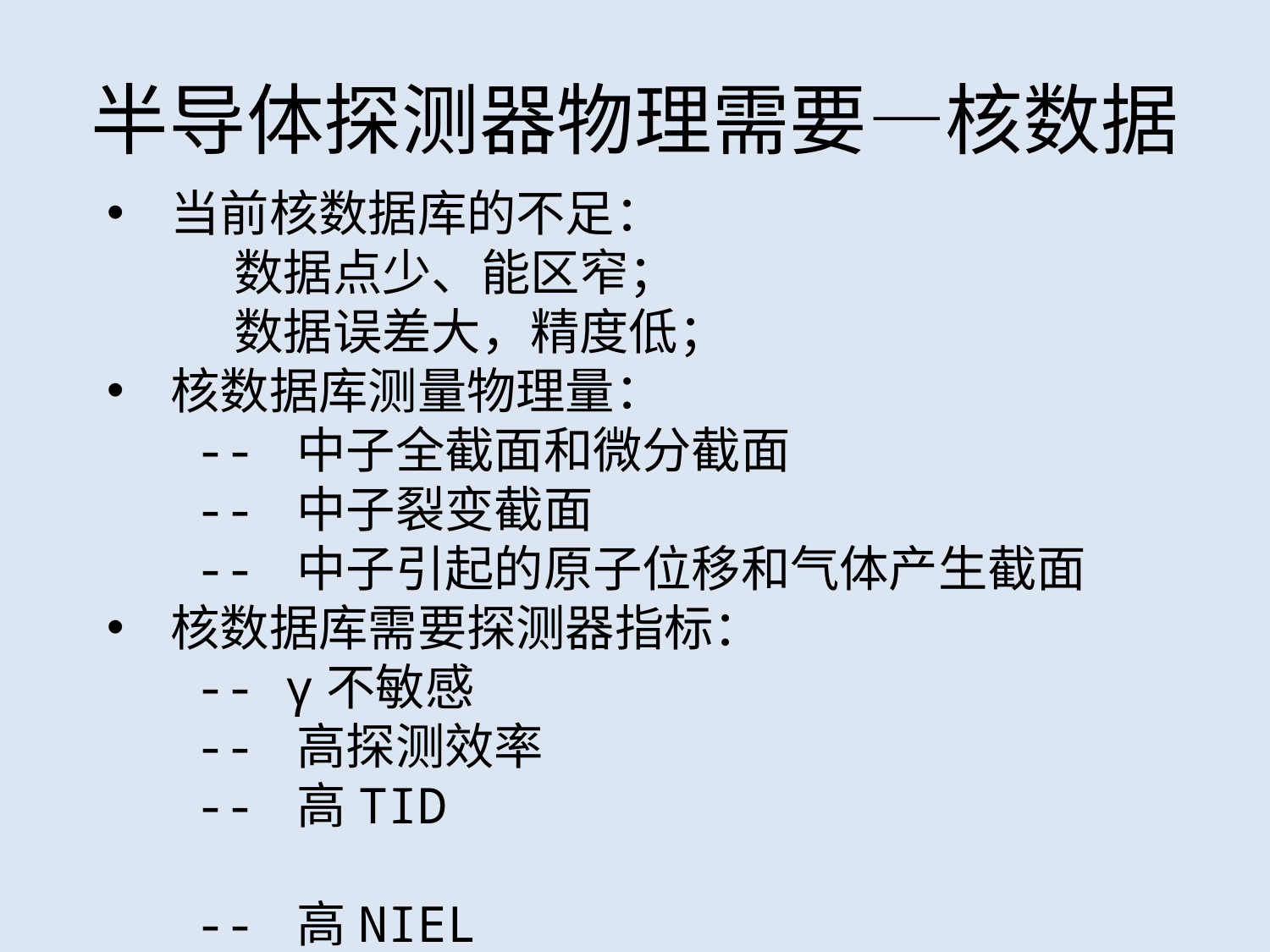

# 半导体探测器物理需要—核数据
当前核数据库的不足：
	数据点少、能区窄；
	数据误差大，精度低；
核数据库测量物理量：
   -- 中子全截面和微分截面
   -- 中子裂变截面
   -- 中子引起的原子位移和气体产生截面
核数据库需要探测器指标：
   -- γ不敏感
   -- 高探测效率
   -- 高TID
   -- 高NIEL